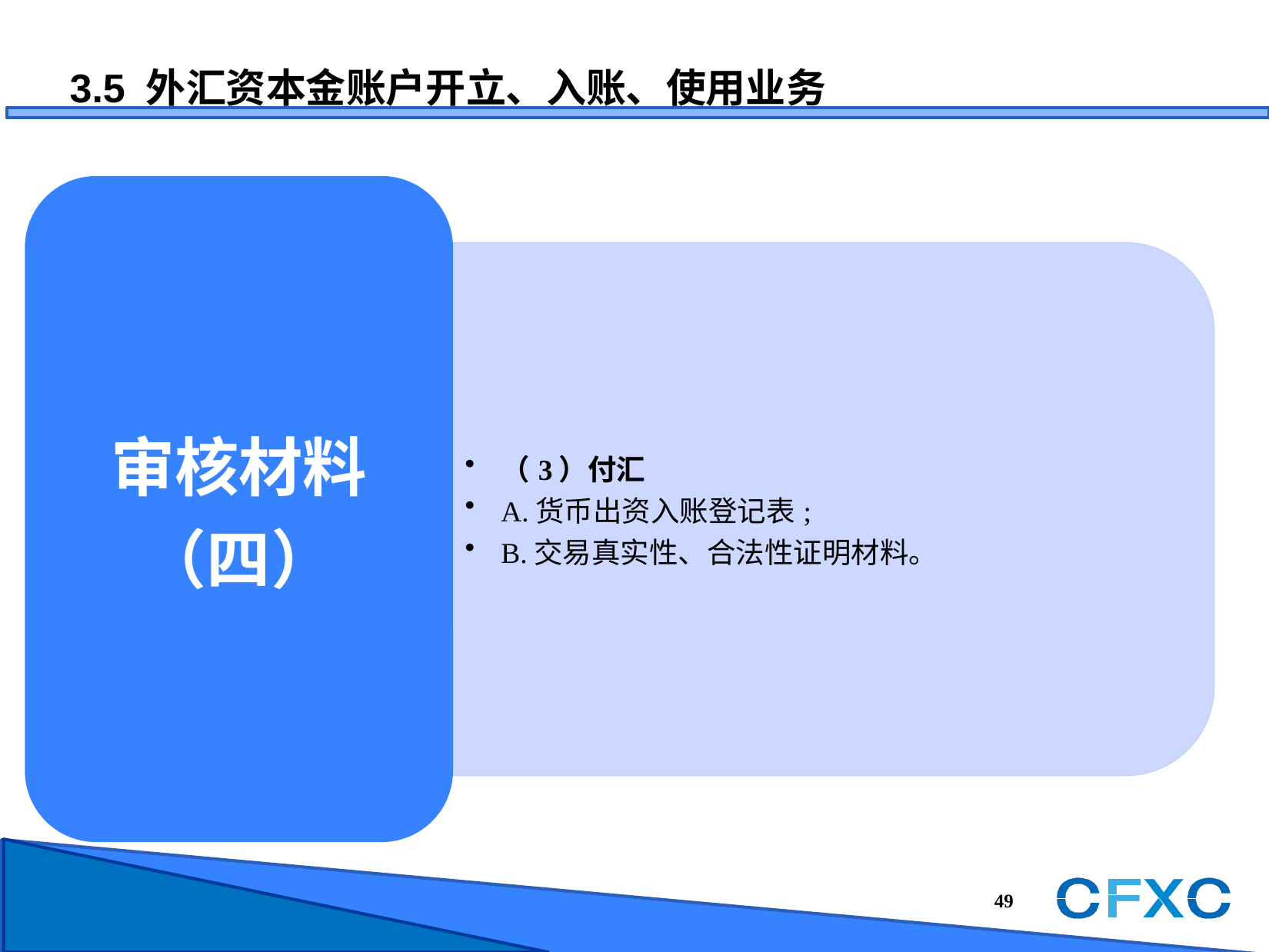

3.5 外汇资本金账户开立、入账、使用业务
审核材料（四）
（3）付汇
A.货币出资入账登记表;
B.交易真实性、合法性证明材料。
49